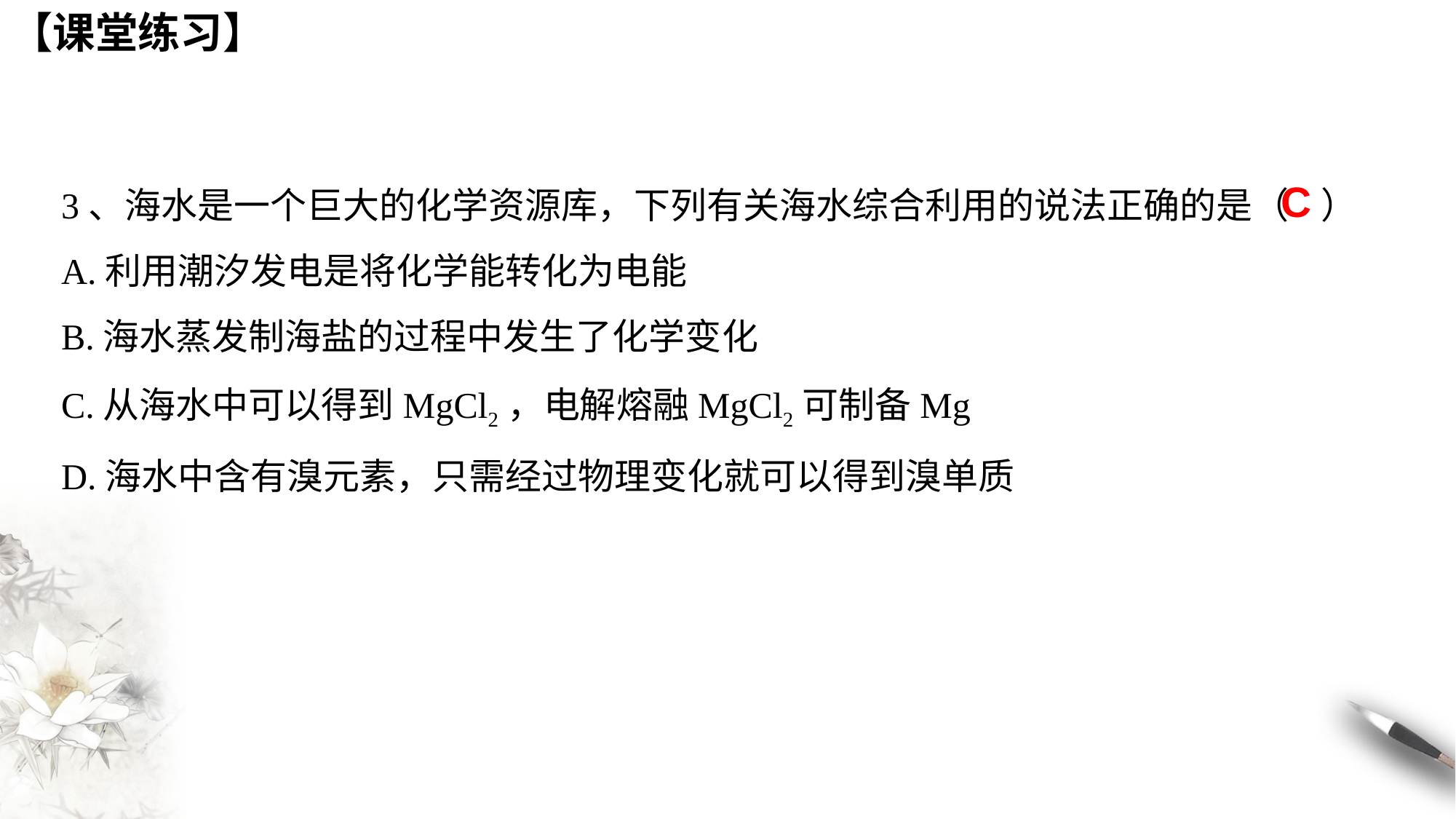

【课堂练习】
3、海水是一个巨大的化学资源库，下列有关海水综合利用的说法正确的是（    ）
A.利用潮汐发电是将化学能转化为电能
B.海水蒸发制海盐的过程中发生了化学变化
C.从海水中可以得到MgCl2，电解熔融MgCl2可制备Mg
D.海水中含有溴元素，只需经过物理变化就可以得到溴单质
C